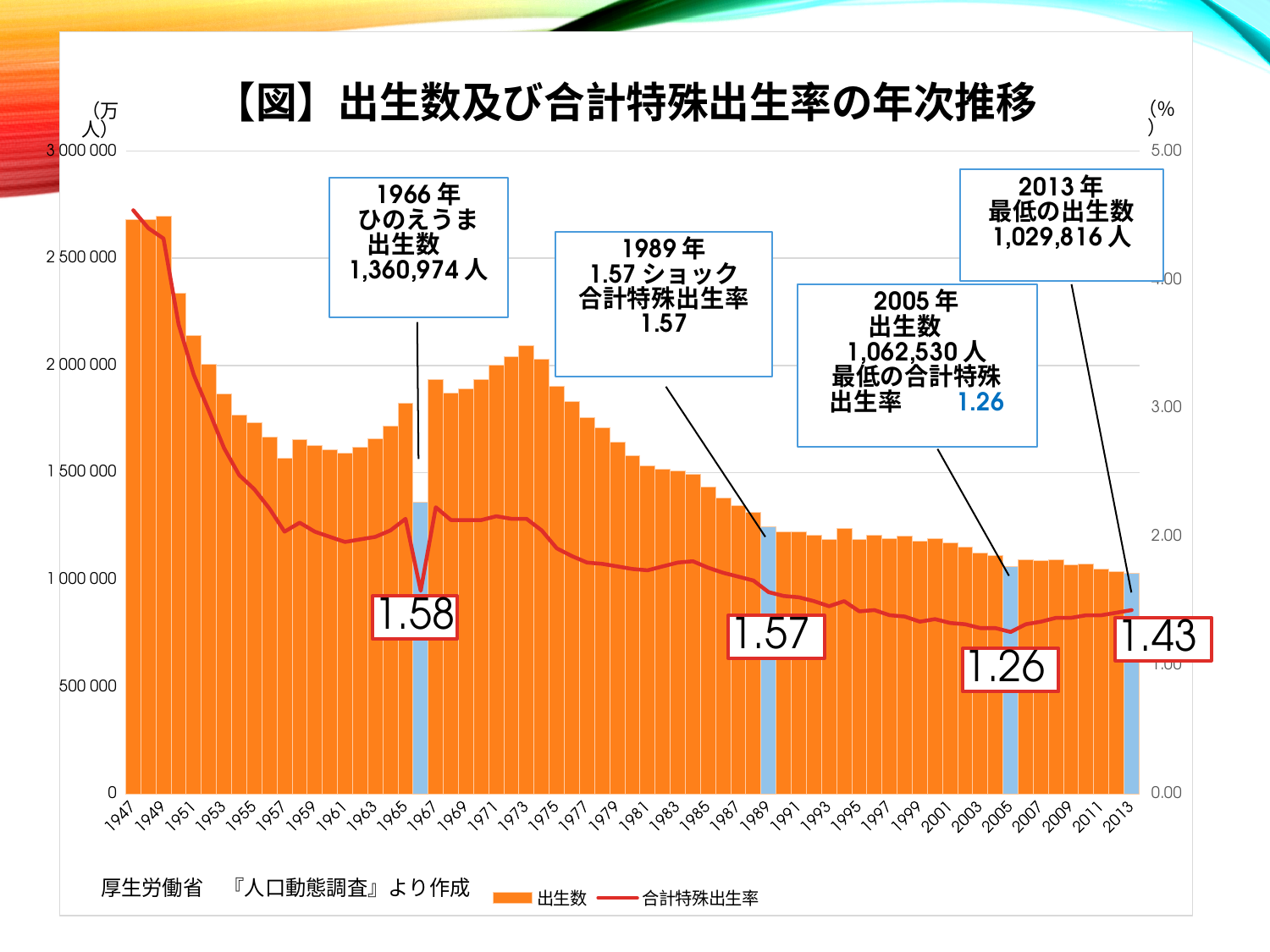

### Chart: 【図】出生数及び合計特殊出生率の年次推移

| Category | 出生数 |  |
|---|---|---|
| 1947 | 2678792.0 | 4.54 |
| 1948 | 2681624.0 | 4.4 |
| 1949 | 2696638.0 | 4.32 |
| 1950 | 2337507.0 | 3.65 |
| 1951 | 2137689.0 | 3.26 |
| 1952 | 2005162.0 | 2.98 |
| 1953 | 1868040.0 | 2.69 |
| 1954 | 1769580.0 | 2.48 |
| 1955 | 1730692.0 | 2.37 |
| 1956 | 1665278.0 | 2.22 |
| 1957 | 1566713.0 | 2.04 |
| 1958 | 1653469.0 | 2.11 |
| 1959 | 1626088.0 | 2.04 |
| 1960 | 1606041.0 | 2.0 |
| 1961 | 1589372.0 | 1.96 |
| 1962 | 1618616.0 | 1.98 |
| 1963 | 1659521.0 | 2.0 |
| 1964 | 1716761.0 | 2.05 |
| 1965 | 1823697.0 | 2.14 |
| 1966 | 1360974.0 | 1.58 |
| 1967 | 1935647.0 | 2.23 |
| 1968 | 1871839.0 | 2.13 |
| 1969 | 1889815.0 | 2.13 |
| 1970 | 1934239.0 | 2.13 |
| 1971 | 2000973.0 | 2.16 |
| 1972 | 2038682.0 | 2.14 |
| 1973 | 2091983.0 | 2.14 |
| 1974 | 2029989.0 | 2.05 |
| 1975 | 1901440.0 | 1.91 |
| 1976 | 1832617.0 | 1.85 |
| 1977 | 1755100.0 | 1.8 |
| 1978 | 1708643.0 | 1.79 |
| 1979 | 1642580.0 | 1.77 |
| 1980 | 1576889.0 | 1.75 |
| 1981 | 1529455.0 | 1.74 |
| 1982 | 1515392.0 | 1.77 |
| 1983 | 1508687.0 | 1.8 |
| 1984 | 1489780.0 | 1.81 |
| 1985 | 1431577.0 | 1.76 |
| 1986 | 1382946.0 | 1.72 |
| 1987 | 1346658.0 | 1.69 |
| 1988 | 1314006.0 | 1.66 |
| 1989 | 1246802.0 | 1.57 |
| 1990 | 1221585.0 | 1.54 |
| 1991 | 1223245.0 | 1.53 |
| 1992 | 1208989.0 | 1.5 |
| 1993 | 1188282.0 | 1.46 |
| 1994 | 1238328.0 | 1.5 |
| 1995 | 1187064.0 | 1.42 |
| 1996 | 1206555.0 | 1.43 |
| 1997 | 1191665.0 | 1.39 |
| 1998 | 1203147.0 | 1.38 |
| 1999 | 1177669.0 | 1.34 |
| 2000 | 1190547.0 | 1.36 |
| 2001 | 1170662.0 | 1.33 |
| 2002 | 1153855.0 | 1.32 |
| 2003 | 1123610.0 | 1.29 |
| 2004 | 1110721.0 | 1.29 |
| 2005 | 1062530.0 | 1.26 |
| 2006 | 1092674.0 | 1.32 |
| 2007 | 1089818.0 | 1.34 |
| 2008 | 1091156.0 | 1.37 |
| 2009 | 1070035.0 | 1.37 |
| 2010 | 1071304.0 | 1.39 |
| 2011 | 1050806.0 | 1.39 |
| 2012 | 1037231.0 | 1.41 |
| 2013 | 1029816.0 | 1.43 |